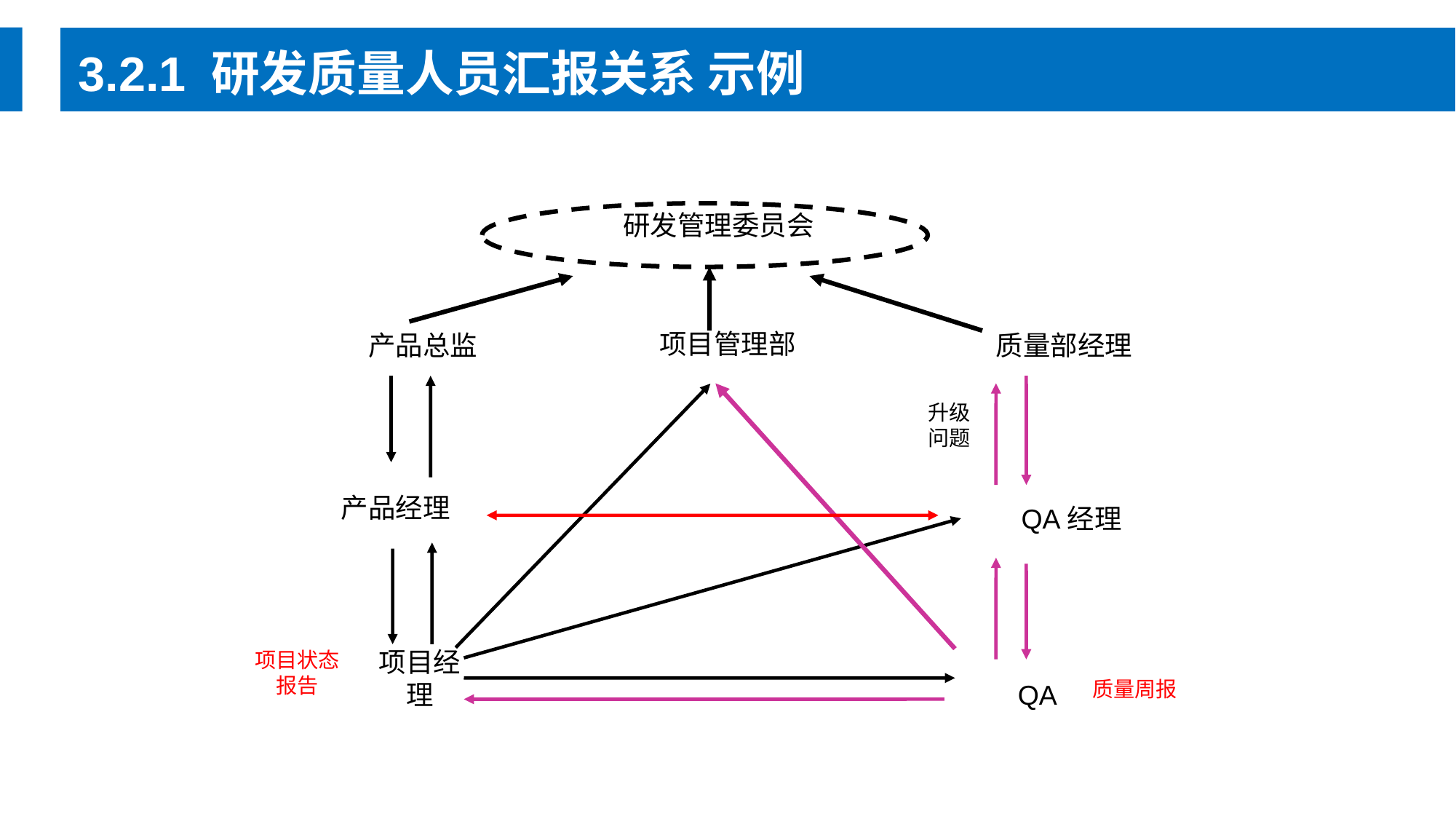

3.2.1 研发质量人员汇报关系 示例

研发管理委员会

项目管理部
产品总监
质量部经理

升级问题
产品经理
QA经理

项目经理
项目状态报告
质量周报
QA